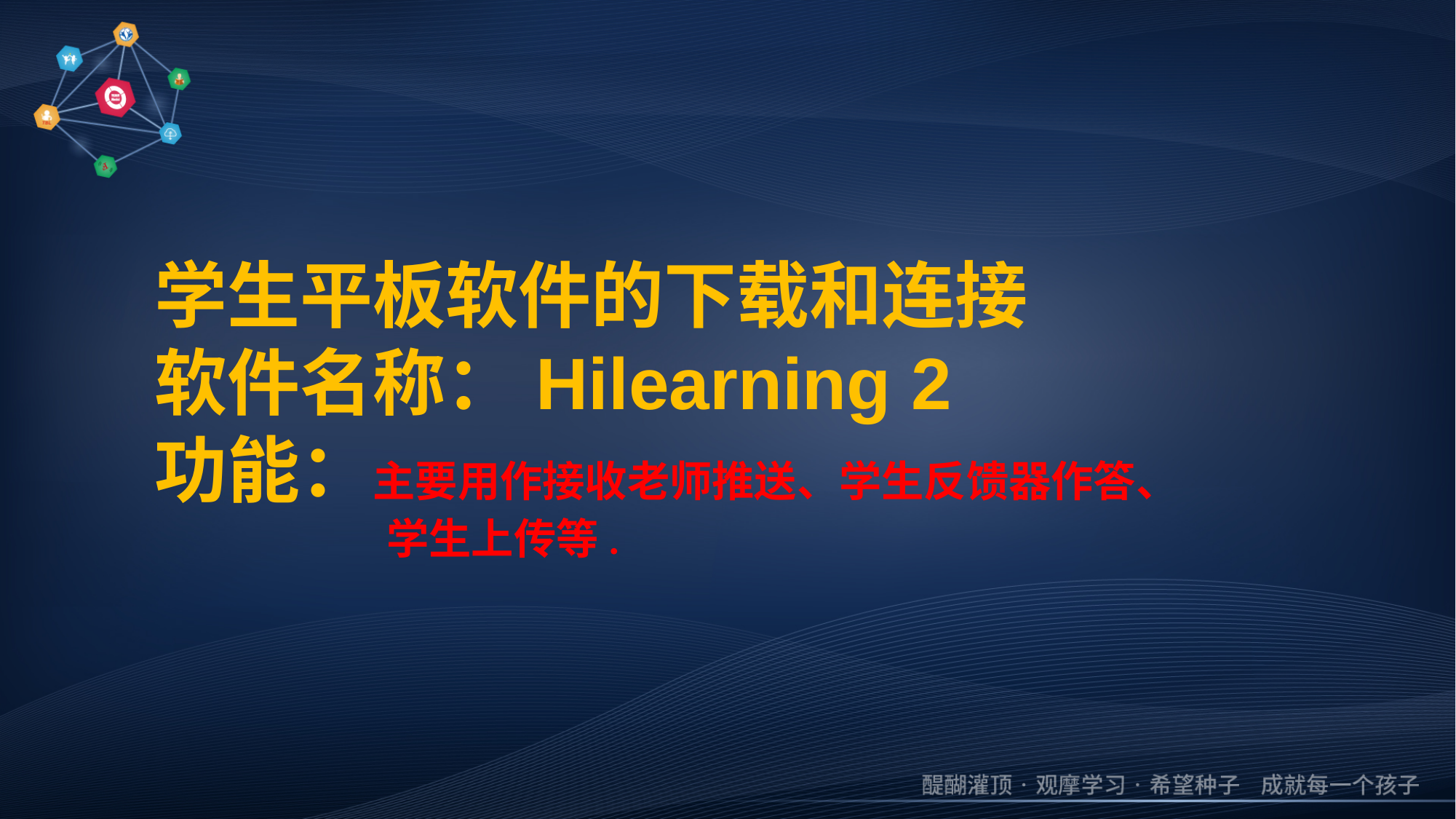

学生平板软件的下载和连接
软件名称：Hilearning 2
功能：主要用作接收老师推送、学生反馈器作答、
                       学生上传等.